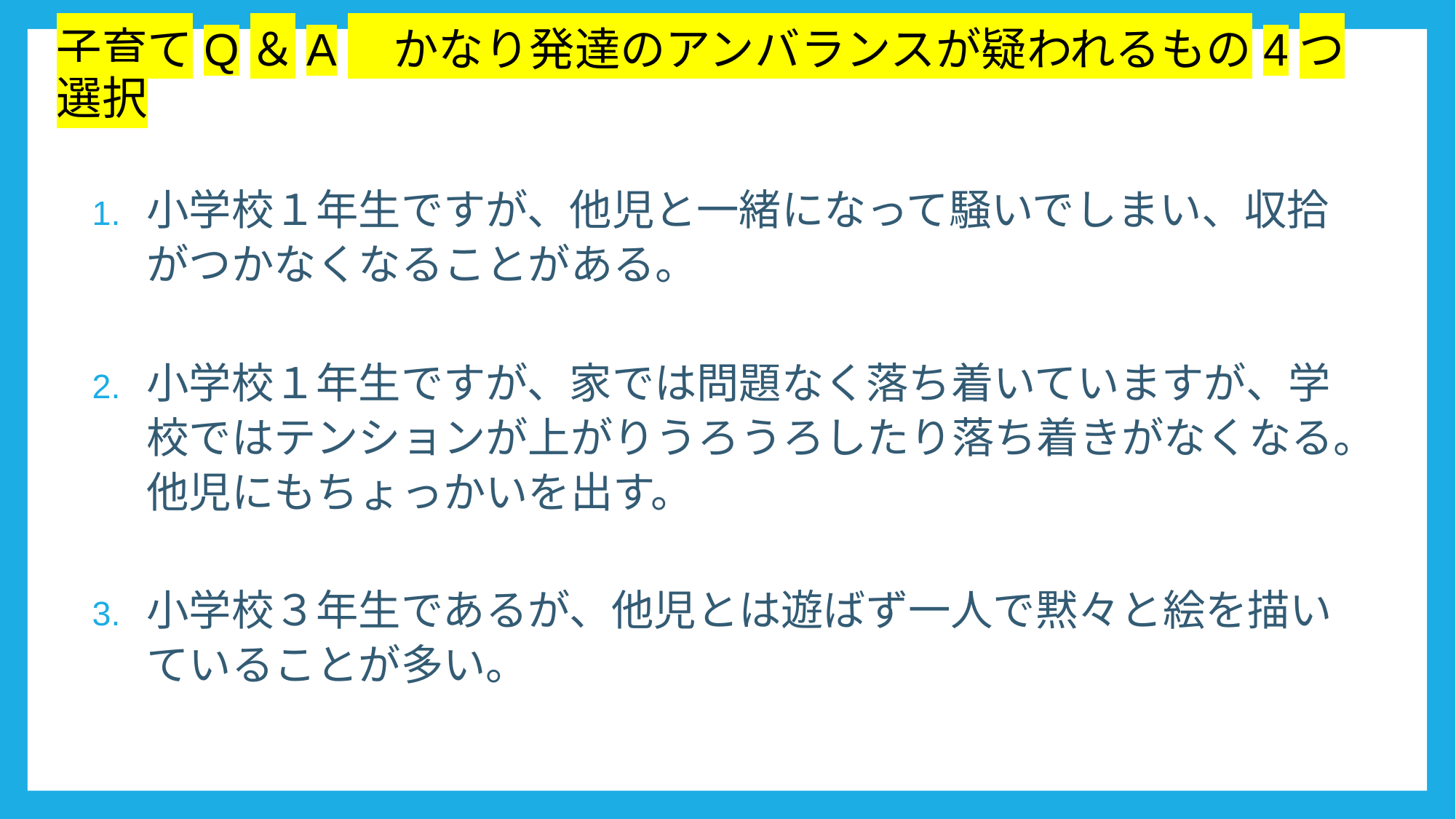

# 子育てQ＆A　かなり発達のアンバランスが疑われるもの4つ選択
小学校１年生ですが、他児と一緒になって騒いでしまい、収拾がつかなくなることがある。
小学校１年生ですが、家では問題なく落ち着いていますが、学校ではテンションが上がりうろうろしたり落ち着きがなくなる。他児にもちょっかいを出す。
小学校３年生であるが、他児とは遊ばず一人で黙々と絵を描いていることが多い。